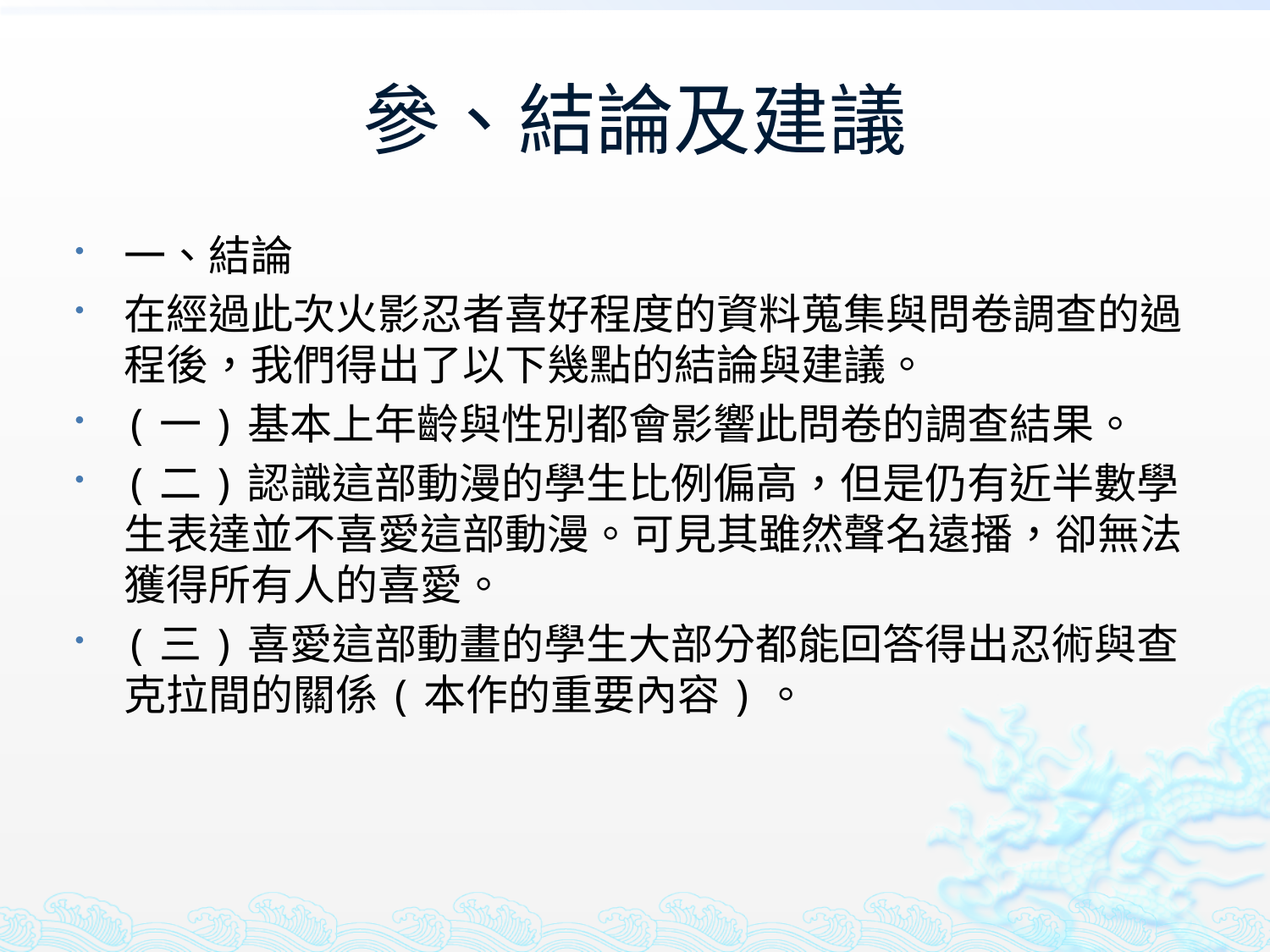

# 參、結論及建議
一、結論
在經過此次火影忍者喜好程度的資料蒐集與問卷調查的過程後，我們得出了以下幾點的結論與建議。
(一)基本上年齡與性別都會影響此問卷的調查結果。
(二)認識這部動漫的學生比例偏高，但是仍有近半數學生表達並不喜愛這部動漫。可見其雖然聲名遠播，卻無法獲得所有人的喜愛。
(三)喜愛這部動畫的學生大部分都能回答得出忍術與查克拉間的關係(本作的重要內容)。